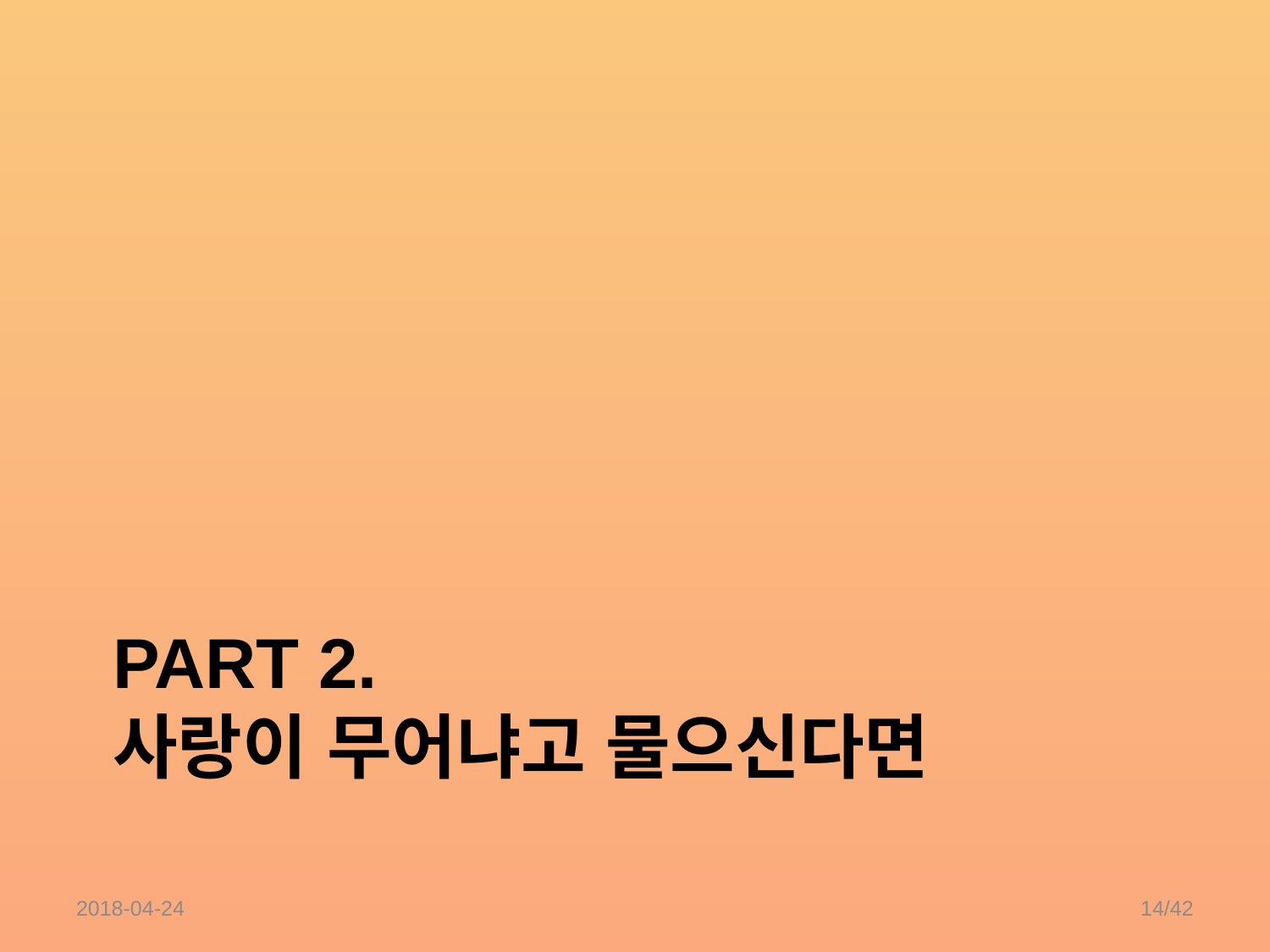

# PART 2. 사랑이 무어냐고 물으신다면
2018-04-24
14/42